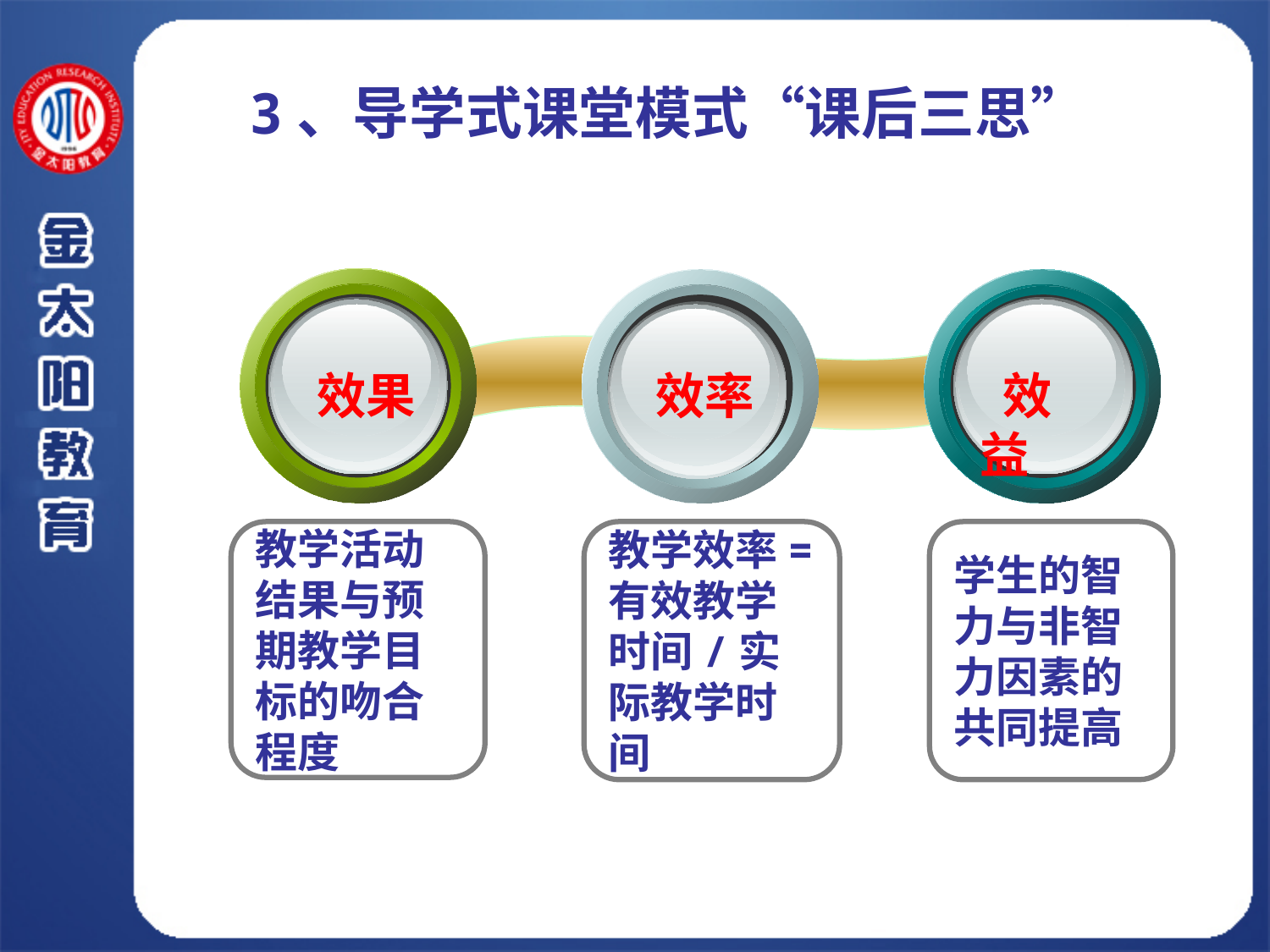

3、导学式课堂模式“课后三思”

  效果
  效率
 效益
教学活动结果与预期教学目标的吻合程度
教学效率=有效教学时间/实际教学时间
学生的智力与非智力因素的共同提高